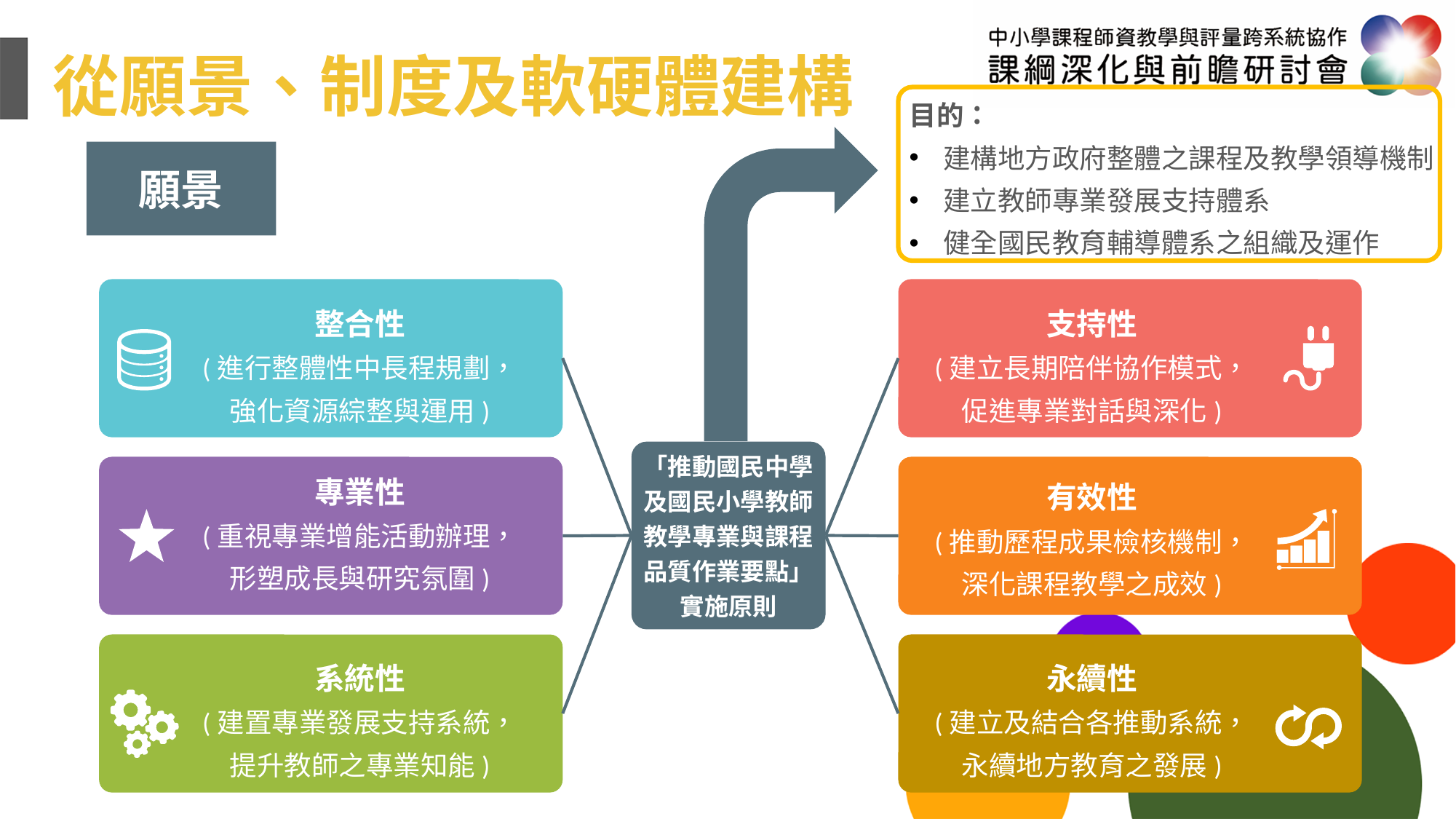

# 從願景、制度及軟硬體建構
目的：
建構地方政府整體之課程及教學領導機制
建立教師專業發展支持體系
健全國民教育輔導體系之組織及運作

願景

整合性
(進行整體性中長程規劃，強化資源綜整與運用)
支持性
(建立長期陪伴協作模式，促進專業對話與深化)

「推動國民中學及國民小學教師教學專業與課程品質作業要點」
實施原則

專業性
(重視專業增能活動辦理，形塑成長與研究氛圍)

有效性
(推動歷程成果檢核機制，深化課程教學之成效)

系統性
(建置專業發展支持系統，提升教師之專業知能)
永續性
(建立及結合各推動系統，永續地方教育之發展)